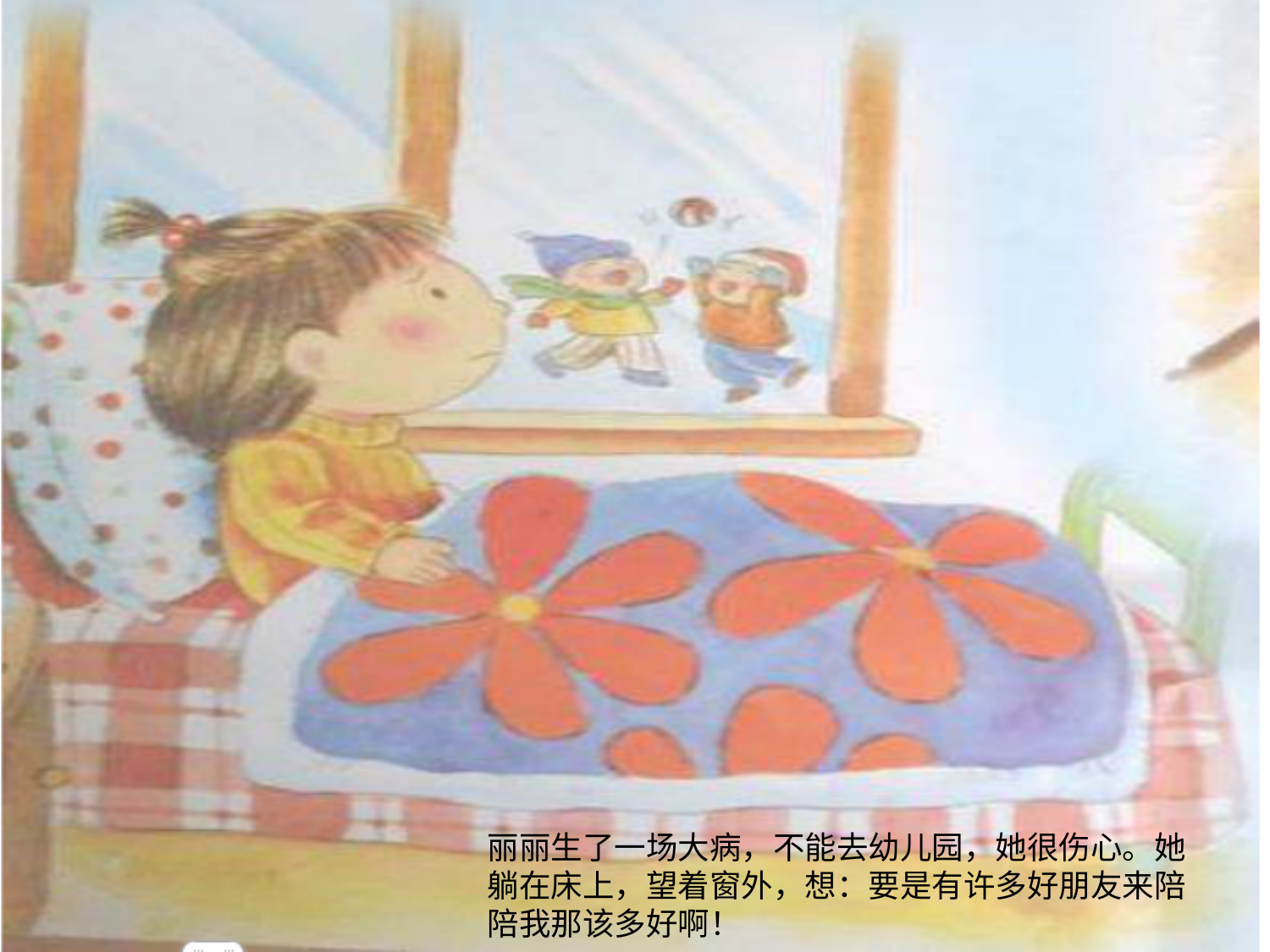

丽丽生了一场大病，不能去幼儿园，她很伤心。她躺在床上，望着窗外，想：要是有许多好朋友来陪陪我那该多好啊！